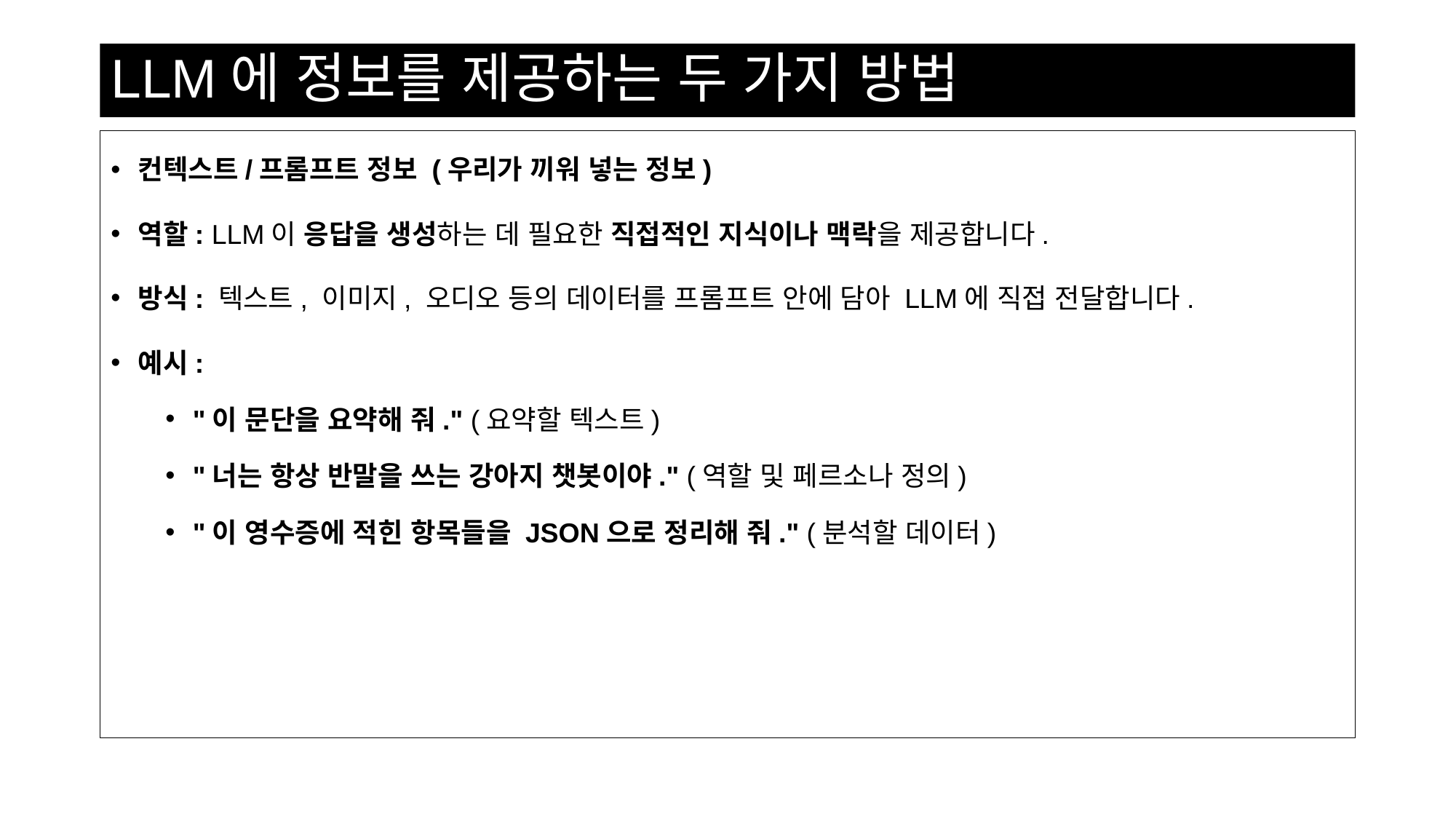

# LLM에 정보를 제공하는 두 가지 방법
컨텍스트/프롬프트 정보 (우리가 끼워 넣는 정보)
역할: LLM이 응답을 생성하는 데 필요한 직접적인 지식이나 맥락을 제공합니다.
방식: 텍스트, 이미지, 오디오 등의 데이터를 프롬프트 안에 담아 LLM에 직접 전달합니다.
예시:
"이 문단을 요약해 줘." (요약할 텍스트)
"너는 항상 반말을 쓰는 강아지 챗봇이야." (역할 및 페르소나 정의)
"이 영수증에 적힌 항목들을 JSON으로 정리해 줘." (분석할 데이터)